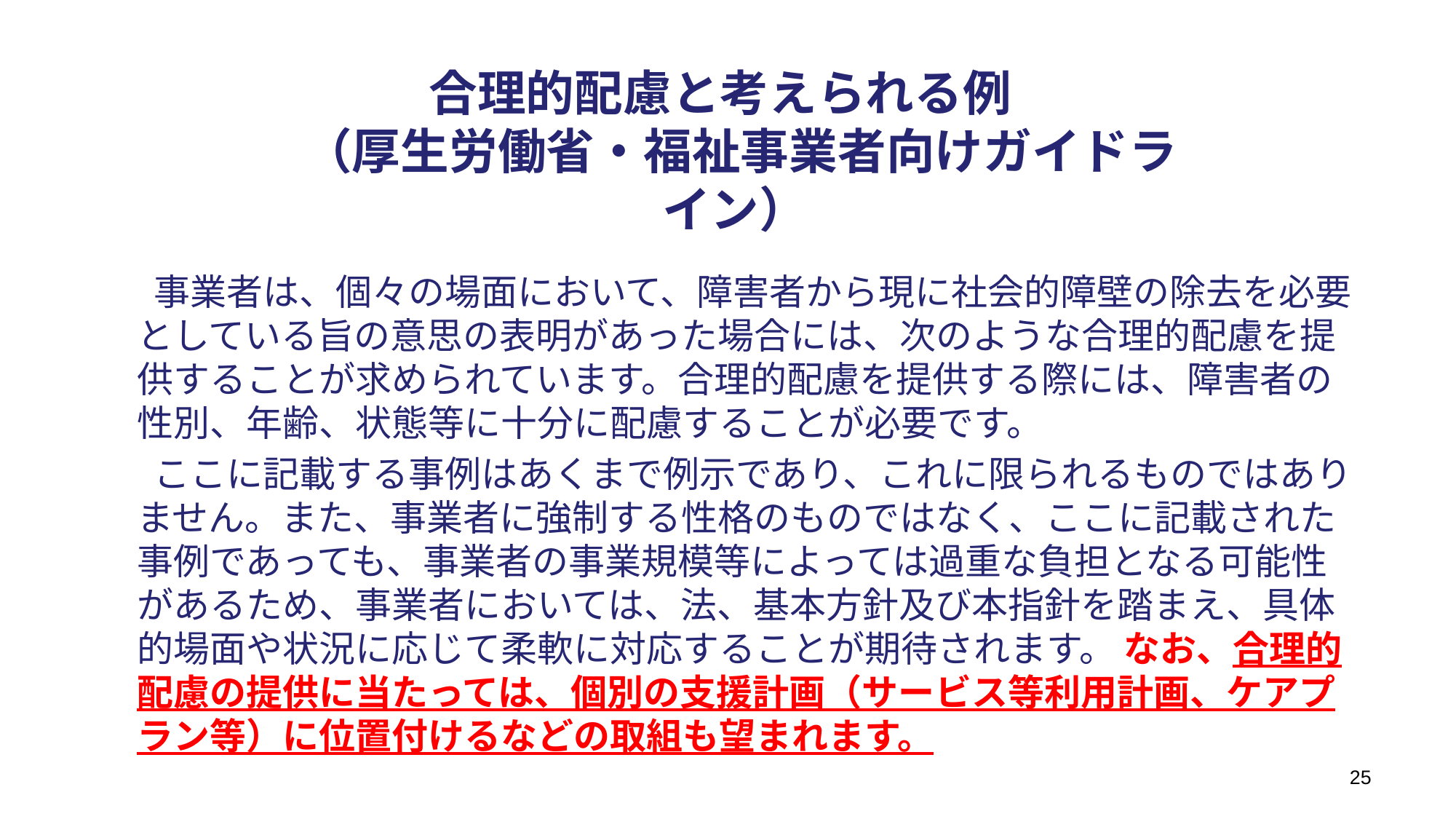

# 合理的配慮と考えられる例 （厚生労働省・福祉事業者向けガイドライン）
 事業者は、個々の場面において、障害者から現に社会的障壁の除去を必要としている旨の意思の表明があった場合には、次のような合理的配慮を提供することが求められています。合理的配慮を提供する際には、障害者の性別、年齢、状態等に十分に配慮することが必要です。
 ここに記載する事例はあくまで例示であり、これに限られるものではありません。また、事業者に強制する性格のものではなく、ここに記載された事例であっても、事業者の事業規模等によっては過重な負担となる可能性があるため、事業者においては、法、基本方針及び本指針を踏まえ、具体的場面や状況に応じて柔軟に対応することが期待されます。 なお、合理的配慮の提供に当たっては、個別の支援計画（サービス等利用計画、ケアプラン等）に位置付けるなどの取組も望まれます。
25